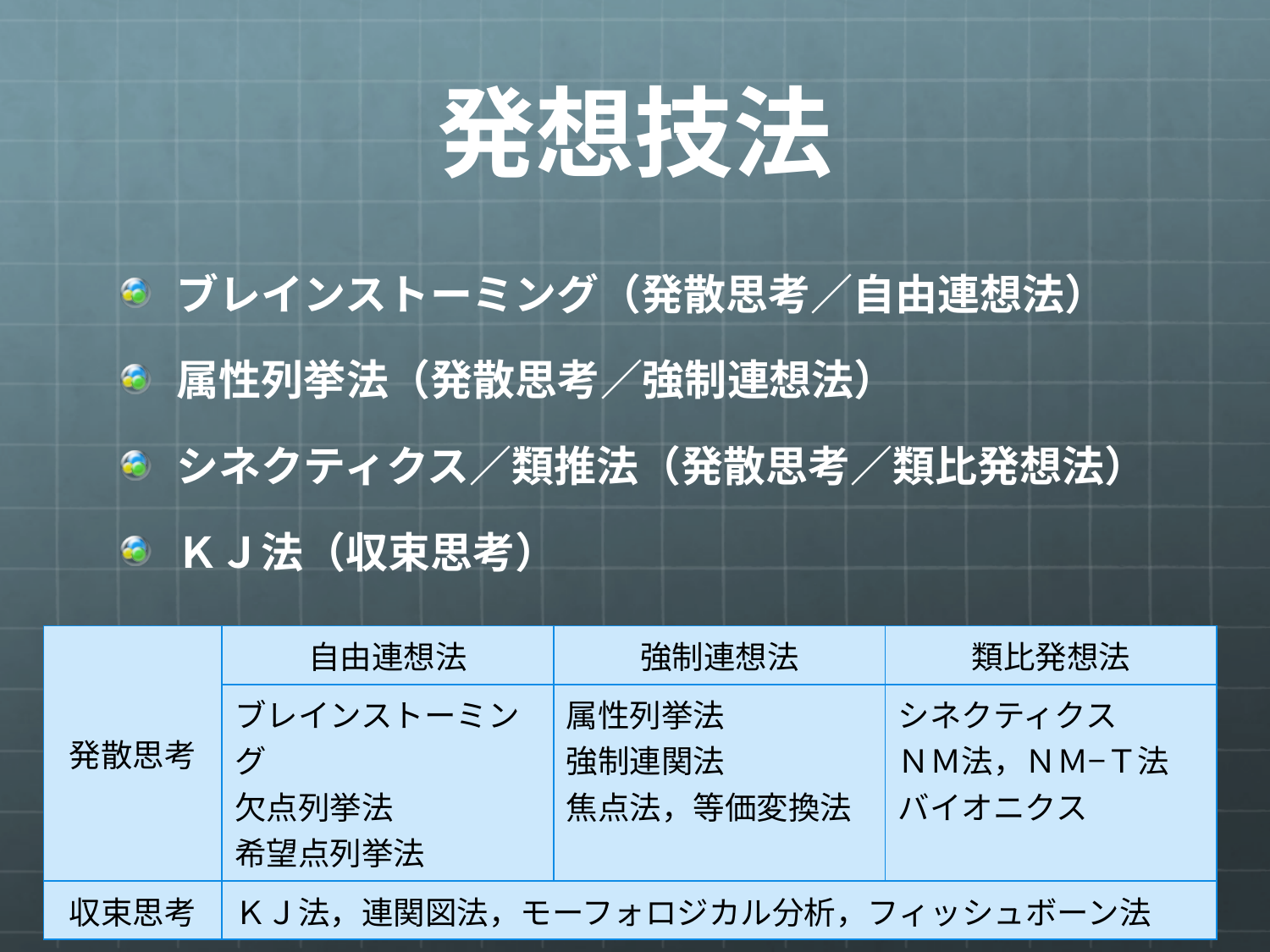

# 発想技法
ブレインストーミング（発散思考／自由連想法）
属性列挙法（発散思考／強制連想法）
シネクティクス／類推法（発散思考／類比発想法）
ＫＪ法（収束思考）
| 発散思考 | 自由連想法 | 強制連想法 | 類比発想法 |
| --- | --- | --- | --- |
|  | ブレインストーミング 欠点列挙法 希望点列挙法 | 属性列挙法 強制連関法 焦点法，等価変換法 | シネクティクス ＮＭ法，ＮＭ−Ｔ法 バイオニクス |
| 収束思考 | ＫＪ法，連関図法，モーフォロジカル分析，フィッシュボーン法 |  |  |